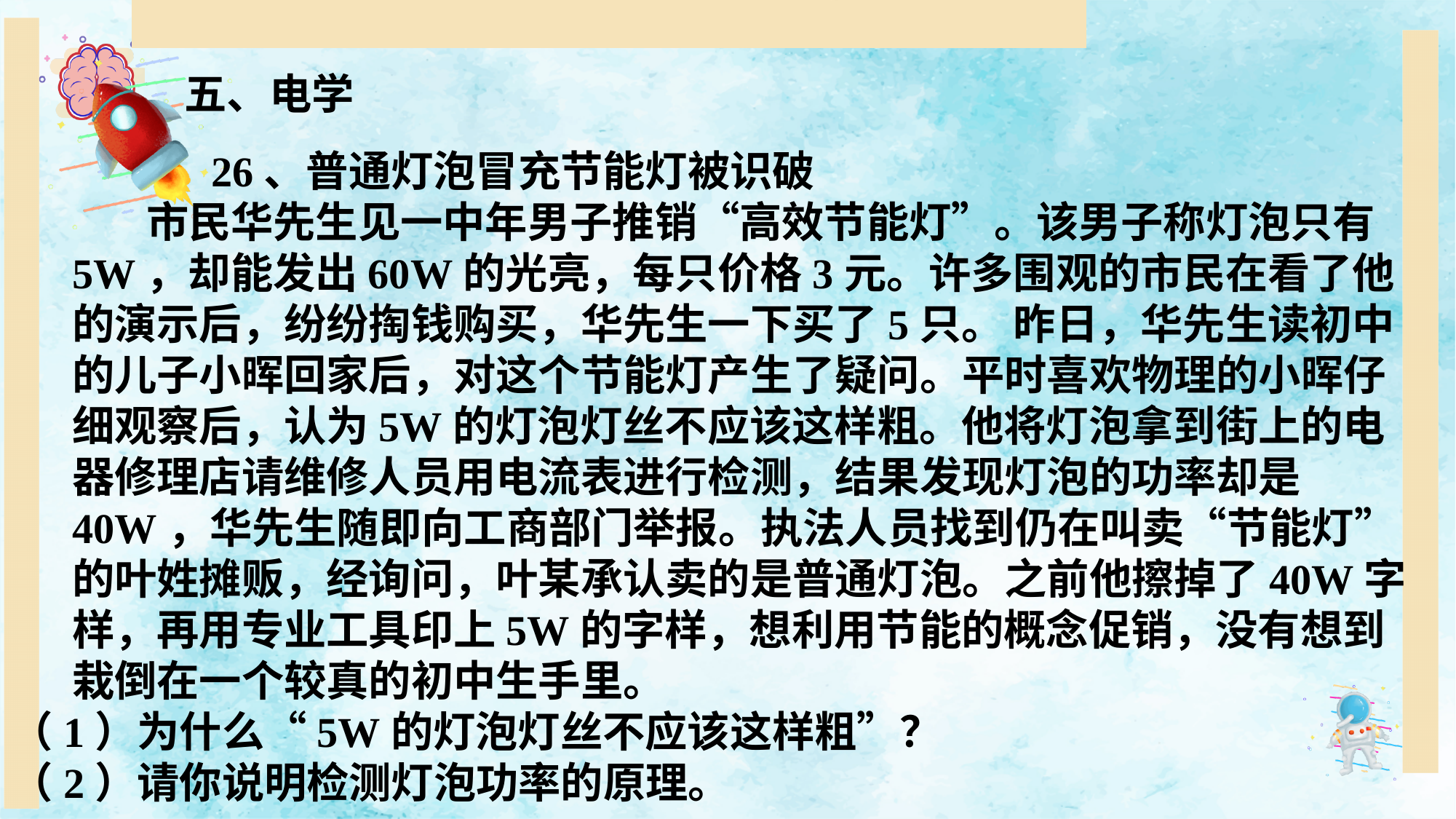

五、电学
                   26、普通灯泡冒充节能灯被识破
             市民华先生见一中年男子推销“高效节能灯”。该男子称灯泡只有5W，却能发出60W的光亮，每只价格3元。许多围观的市民在看了他的演示后，纷纷掏钱购买，华先生一下买了5只。 昨日，华先生读初中的儿子小晖回家后，对这个节能灯产生了疑问。平时喜欢物理的小晖仔细观察后，认为5W的灯泡灯丝不应该这样粗。他将灯泡拿到街上的电器修理店请维修人员用电流表进行检测，结果发现灯泡的功率却是40W，华先生随即向工商部门举报。执法人员找到仍在叫卖“节能灯”的叶姓摊贩，经询问，叶某承认卖的是普通灯泡。之前他擦掉了40W字样，再用专业工具印上5W的字样，想利用节能的概念促销，没有想到栽倒在一个较真的初中生手里。
（1）为什么“5W的灯泡灯丝不应该这样粗”？
（2）请你说明检测灯泡功率的原理。